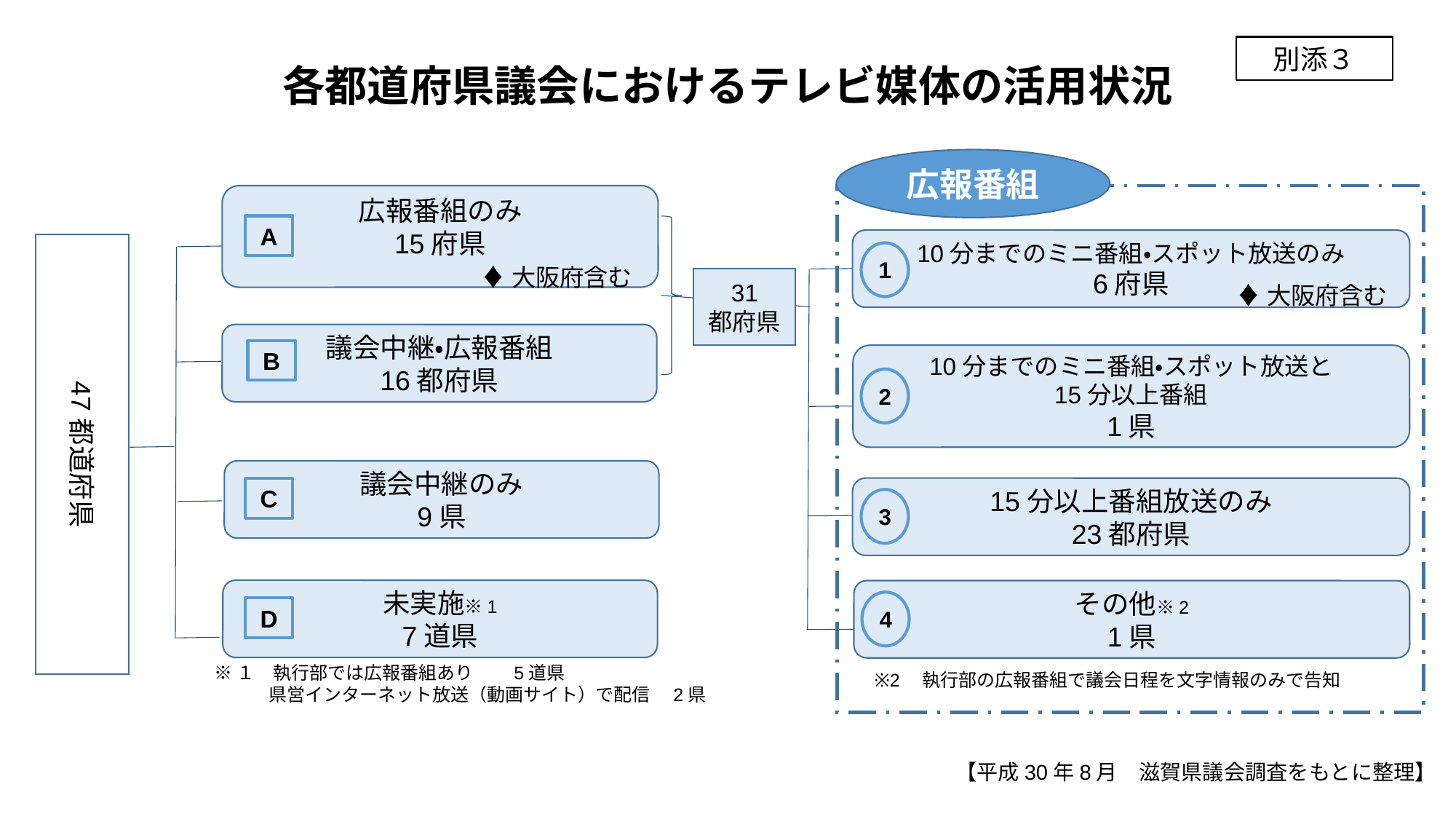

# 各都道府県議会におけるテレビ媒体の活用状況
別添３
広報番組
広報番組のみ
15府県

A

10分までのミニ番組・スポット放送のみ
6府県
47都道府県
1
♦大阪府含む
31
都府県
♦大阪府含む
議会中継・広報番組
16都府県
B
10分までのミニ番組・スポット放送と
15分以上番組
1県
2
議会中継のみ
9県
15分以上番組放送のみ
23都府県
C
3
未実施※1
7道県
その他※2
1県
4
D
※１　執行部では広報番組あり　　5道県
　　　県営インターネット放送（動画サイト）で配信　2県
※2　執行部の広報番組で議会日程を文字情報のみで告知
【平成30年8月　滋賀県議会調査をもとに整理】